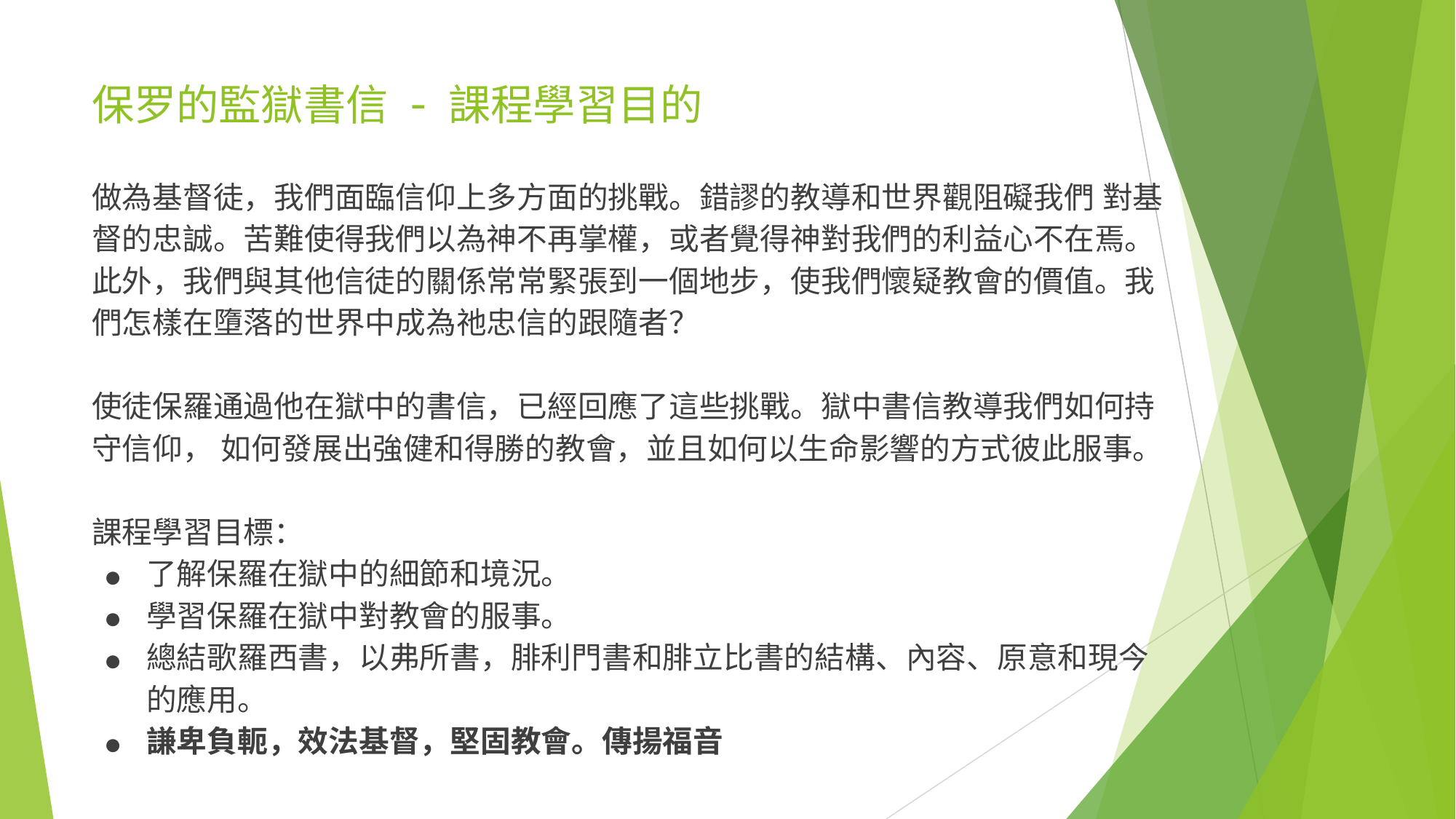

# 保罗的監獄書信 - 課程學習目的
做為基督徒，我們面臨信仰上多方面的挑戰。錯謬的教導和世界觀阻礙我們 對基督的忠誠。苦難使得我們以為神不再掌權，或者覺得神對我們的利益心不在焉。此外，我們與其他信徒的關係常常緊張到一個地步，使我們懷疑教會的價值。我們怎樣在墮落的世界中成為祂忠信的跟隨者？

使徒保羅通過他在獄中的書信，已經回應了這些挑戰。獄中書信教導我們如何持守信仰， 如何發展出強健和得勝的教會，並且如何以生命影響的方式彼此服事。

課程學習目標：
了解保羅在獄中的細節和境況。
學習保羅在獄中對教會的服事。
總結歌羅西書，以弗所書，腓利門書和腓立比書的結構、內容、原意和現今的應用。
謙卑負軛，效法基督，堅固教會。傳揚福音